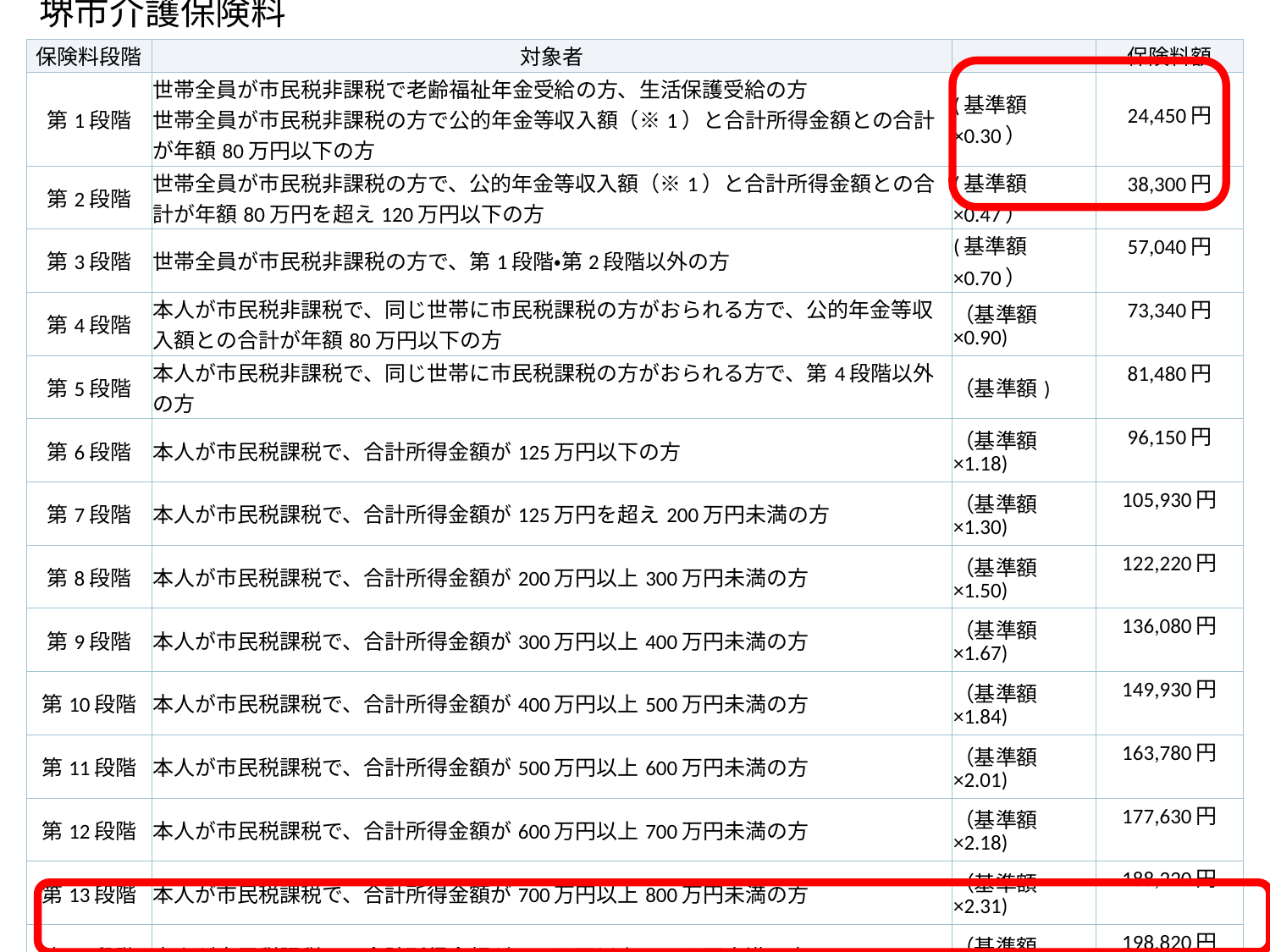

堺市介護保険料
| 保険料段階 | 対象者 |  | 保険料額 |
| --- | --- | --- | --- |
| 第1段階 | 世帯全員が市民税非課税で老齢福祉年金受給の方、生活保護受給の方 世帯全員が市民税非課税の方で公的年金等収入額（※1）と合計所得金額との合計が年額80万円以下の方 | (基準額×0.30） | 24,450円 |
| 第2段階 | 世帯全員が市民税非課税の方で、公的年金等収入額（※1）と合計所得金額との合計が年額80万円を超え120万円以下の方 | (基準額×0.47） | 38,300円 |
| 第3段階 | 世帯全員が市民税非課税の方で、第1段階・第2段階以外の方 | (基準額×0.70） | 57,040円 |
| 第4段階 | 本人が市民税非課税で、同じ世帯に市民税課税の方がおられる方で、公的年金等収入額との合計が年額80万円以下の方 | （基準額×0.90) | 73,340円 |
| 第5段階 | 本人が市民税非課税で、同じ世帯に市民税課税の方がおられる方で、第4段階以外の方 | （基準額) | 81,480円 |
| 第6段階 | 本人が市民税課税で、合計所得金額が125万円以下の方 | （基準額×1.18) | 96,150円 |
| 第7段階 | 本人が市民税課税で、合計所得金額が125万円を超え200万円未満の方 | （基準額×1.30) | 105,930円 |
| 第8段階 | 本人が市民税課税で、合計所得金額が200万円以上300万円未満の方 | （基準額×1.50) | 122,220円 |
| 第9段階 | 本人が市民税課税で、合計所得金額が300万円以上400万円未満の方 | （基準額×1.67) | 136,080円 |
| 第10段階 | 本人が市民税課税で、合計所得金額が400万円以上500万円未満の方 | （基準額×1.84) | 149,930円 |
| 第11段階 | 本人が市民税課税で、合計所得金額が500万円以上600万円未満の方 | （基準額×2.01) | 163,780円 |
| 第12段階 | 本人が市民税課税で、合計所得金額が600万円以上700万円未満の方 | （基準額×2.18) | 177,630円 |
| 第13段階 | 本人が市民税課税で、合計所得金額が700万円以上800万円未満の方 | （基準額×2.31) | 188,220円 |
| 第14段階 | 本人が市民税課税で、合計所得金額が800万円以上900万円未満の方 | （基準額×2.44) | 198,820円 |
| 第15段階 | 本人が市民税課税で、合計所得金額が900万円以上1000万円未満の方 | （基準額×2.47) | 201,260円 |
| 第16段階 | 本人が市民税課税で、合計所得金額が1000万円以上の方 | （基準額×2.50) | 203,700円 |

14